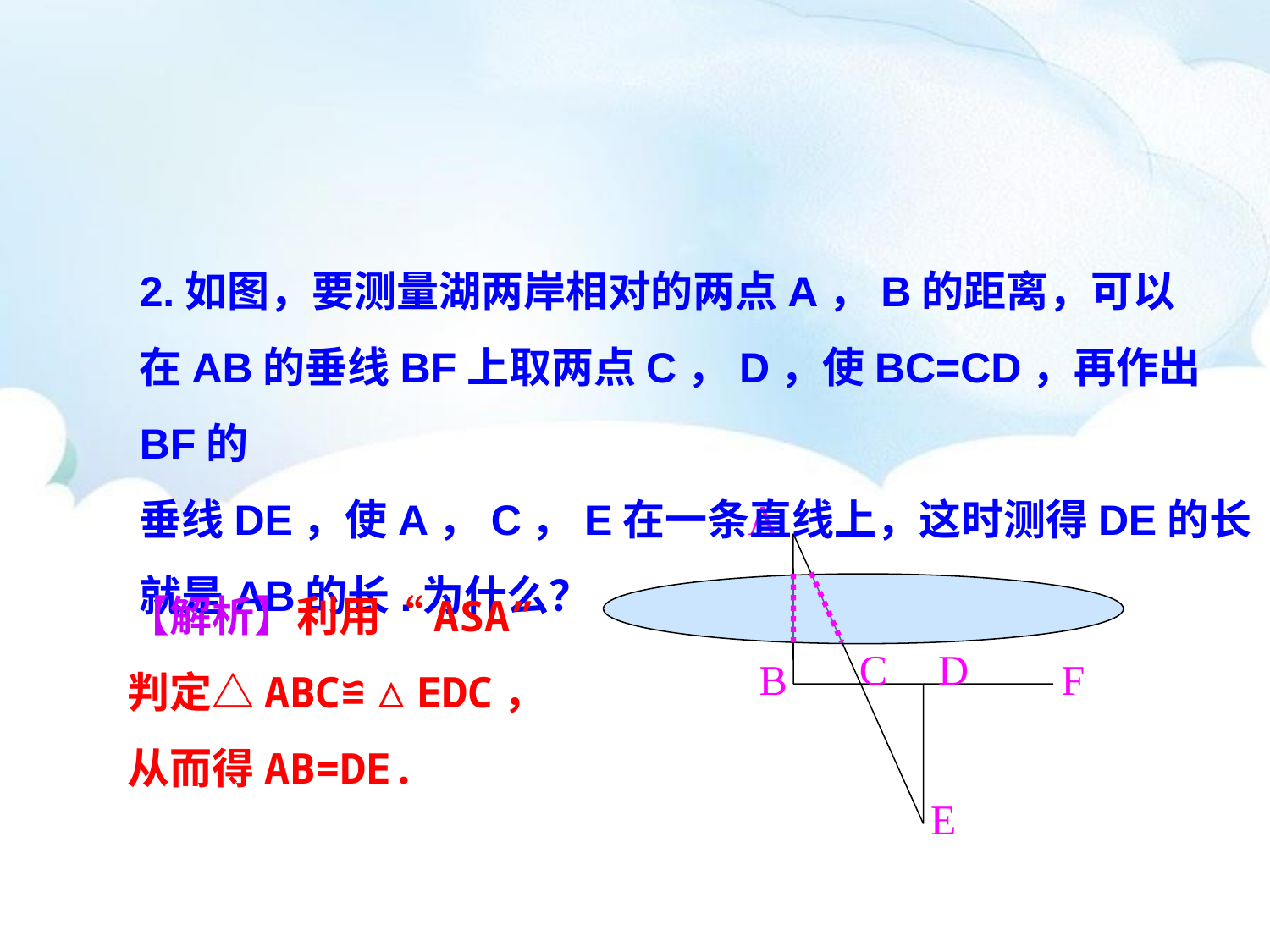

2.如图，要测量湖两岸相对的两点A，B的距离，可以
在AB的垂线BF上取两点C，D，使BC=CD，再作出BF的
垂线DE，使A，C，E在一条直线上，这时测得DE的长
就是AB的长.为什么？
A

C
D
B
F

E
【解析】利用“ASA”
判定△ABC≌△EDC，
从而得AB=DE.